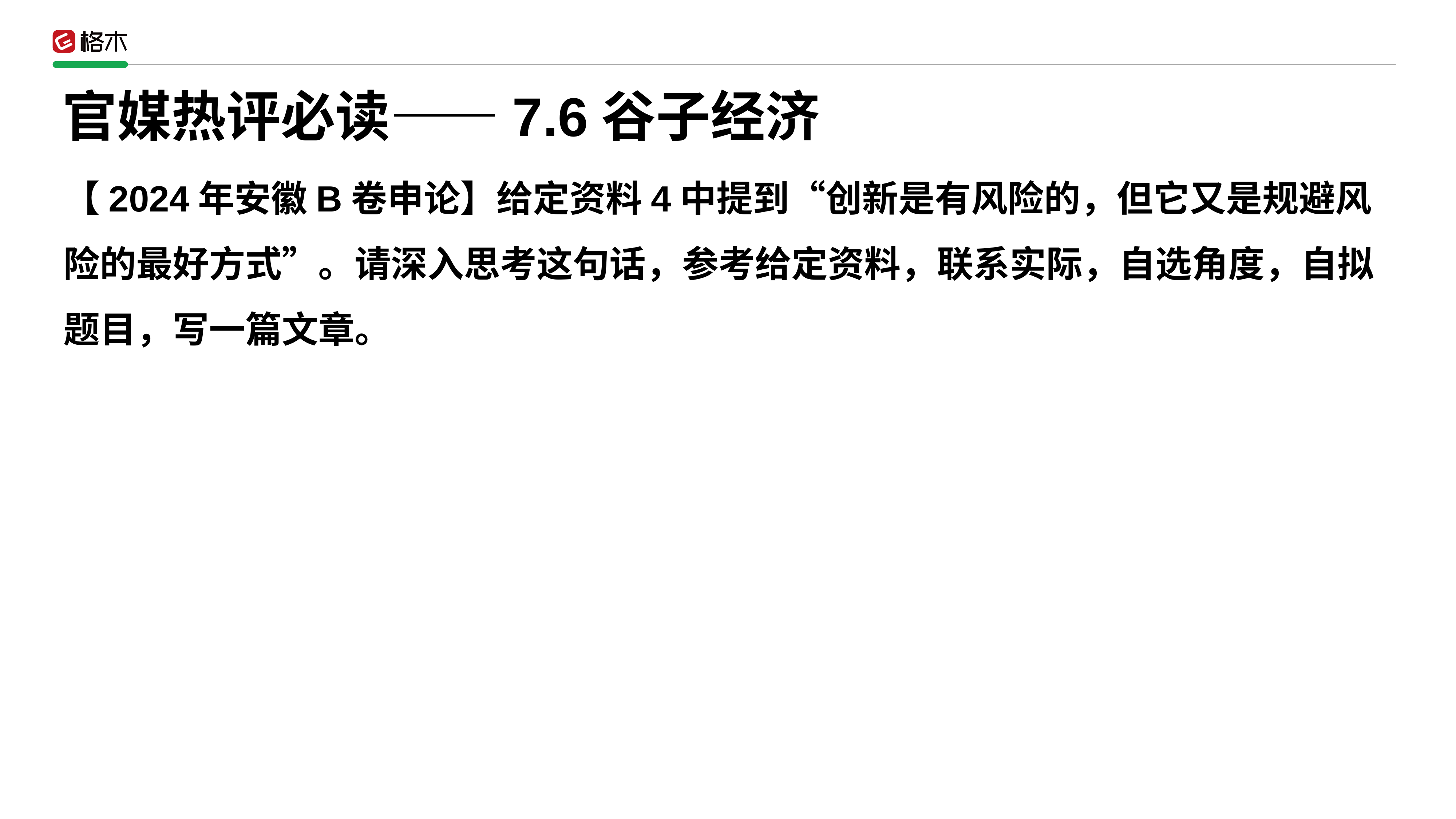

官媒热评必读——7.6谷子经济
【2024年安徽B卷申论】给定资料4中提到“创新是有风险的，但它又是规避风险的最好方式”。请深入思考这句话，参考给定资料，联系实际，自选角度，自拟题目，写一篇文章。